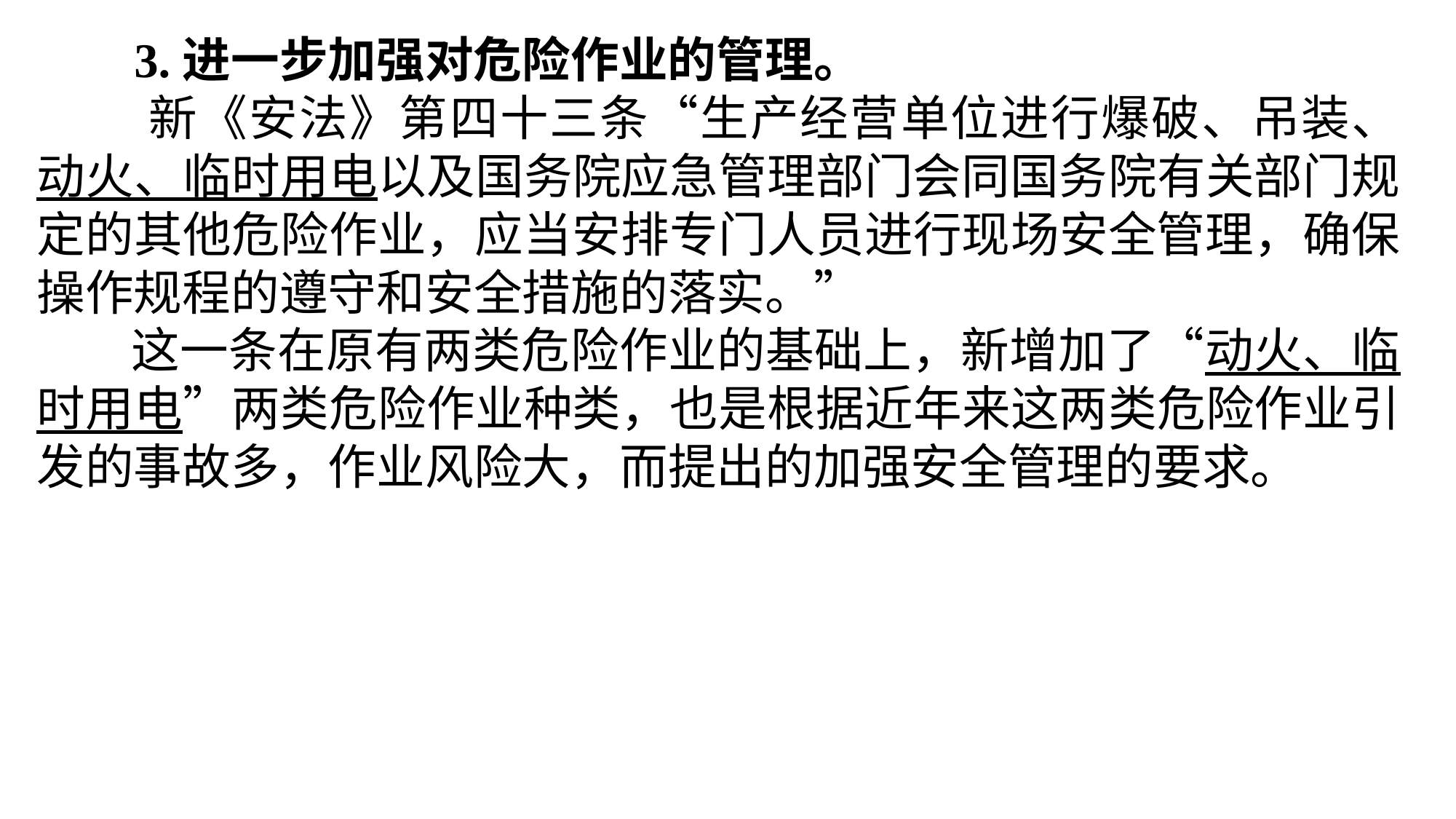

3.进一步加强对危险作业的管理。
    新《安法》第四十三条“生产经营单位进行爆破、吊装、动火、临时用电以及国务院应急管理部门会同国务院有关部门规定的其他危险作业，应当安排专门人员进行现场安全管理，确保操作规程的遵守和安全措施的落实。”
   这一条在原有两类危险作业的基础上，新增加了“动火、临时用电”两类危险作业种类，也是根据近年来这两类危险作业引发的事故多，作业风险大，而提出的加强安全管理的要求。